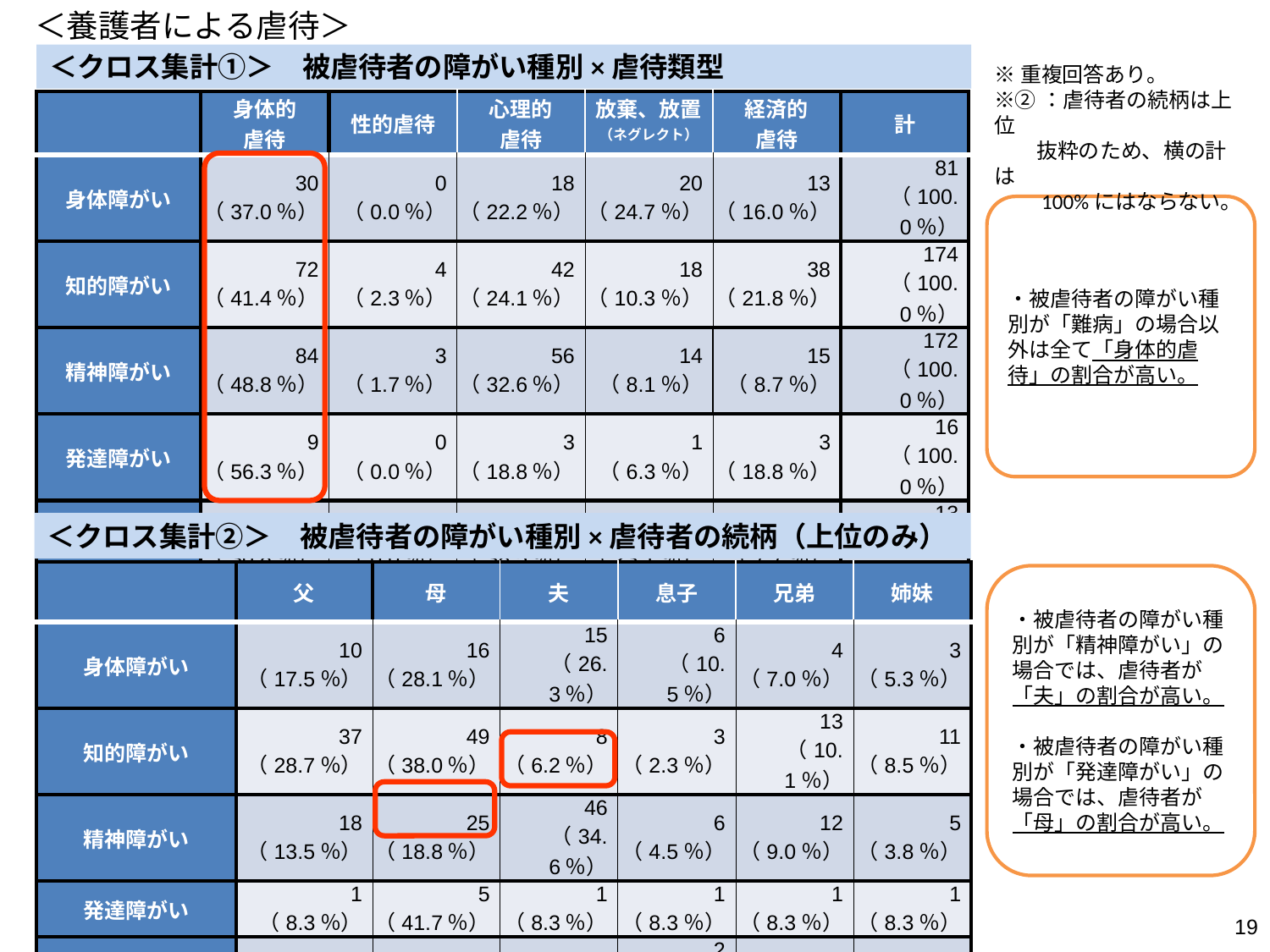

＜養護者による虐待＞
# ＜クロス集計①＞　被虐待者の障がい種別×虐待類型
※重複回答あり。
※②：虐待者の続柄は上位
　　抜粋のため、横の計は
　　100%にはならない。
|  | 身体的 虐待 | 性的虐待 | 心理的 虐待 | 放棄、放置 （ネグレクト） | 経済的 虐待 | 計 |
| --- | --- | --- | --- | --- | --- | --- |
| 身体障がい | 30 （37.0％） | 0 （0.0％） | 18 （22.2％） | 20 （24.7％） | 13 （16.0％） | 81 （100.0％） |
| 知的障がい | 72 （41.4％） | 4 （2.3％） | 42 （24.1％） | 18 （10.3％） | 38 （21.8％） | 174 （100.0％） |
| 精神障がい | 84 （48.8％） | 3 （1.7％） | 56 （32.6％） | 14 （8.1％） | 15 （8.7％） | 172 （100.0％） |
| 発達障がい | 9 （56.3％） | 0 （0.0％） | 3 （18.8％） | 1 （6.3％） | 3 （18.8％） | 16 （100.0％） |
| 難病 | 4 （30.8％） | 0 （0.0％） | 5 （38.5％） | 3 （23.1％） | 1 （7.7％） | 13 （100.0％） |
| その他 | 10 （43.5％） | 0 （0.0％） | 8 （34.8％） | 3 （13.0％） | 2 （8.7％） | 23 （100.0％） |

・被虐待者の障がい種別が「難病」の場合以外は全て「身体的虐待」の割合が高い。
＜クロス集計②＞　被虐待者の障がい種別×虐待者の続柄（上位のみ）
|  | 父 | 母 | 夫 | 息子 | 兄弟 | 姉妹 |
| --- | --- | --- | --- | --- | --- | --- |
| 身体障がい | 10 （17.5％） | 16 （28.1％） | 15 （26.3％） | 6 （10.5％） | 4 （7.0％） | 3 （5.3％） |
| 知的障がい | 37 （28.7％） | 49 （38.0％） | 8 （6.2％） | 3 （2.3％） | 13 （10.1％） | 11 （8.5％） |
| 精神障がい | 18 （13.5％） | 25 （18.8％） | 46 （34.6％） | 6 （4.5％） | 12 （9.0％） | 5 （3.8％） |
| 発達障がい | 1 （8.3％） | 5 （41.7％） | 1 （8.3％） | 1 （8.3％） | 1 （8.3％） | 1 （8.3％） |
| 難病 | 3 （42.9％） | 1 （14.3％） | 0 （0.0％） | 2 （28.6％） | 0 （0.0％） | 0 （0.0％） |
| その他 | 0 （0.0％） | 2 （11.8％） | 5 （29.4％） | 2 （11.8％） | 0 （0.0％） | 0 （0.0％） |
・被虐待者の障がい種別が「精神障がい」の場合では、虐待者が「夫」の割合が高い。

・被虐待者の障がい種別が「発達障がい」の場合では、虐待者が「母」の割合が高い。

19